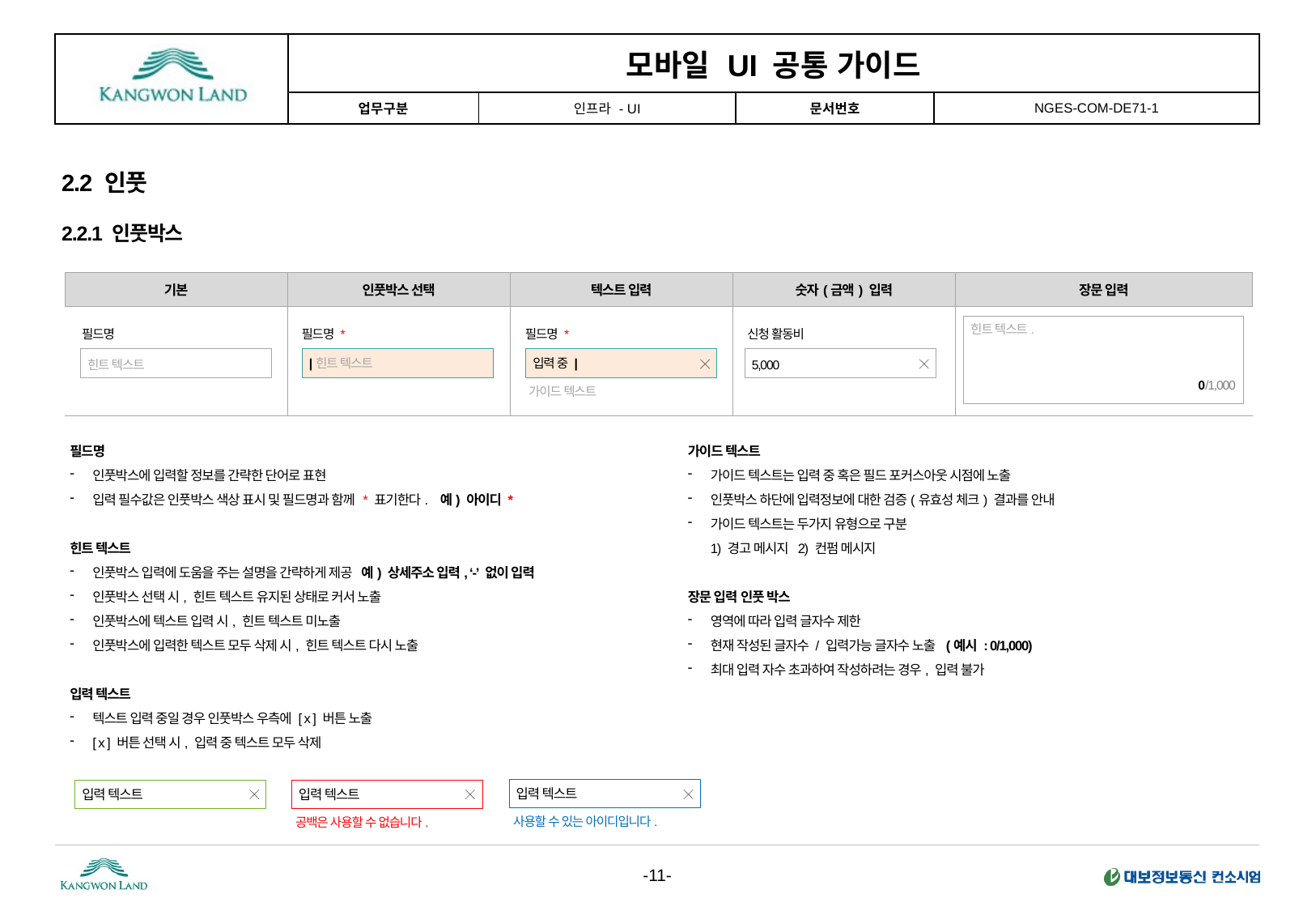

2.2 인풋
2.2.1 인풋박스
| 기본 | 인풋박스 선택 | 텍스트 입력 | 숫자(금액) 입력 | 장문 입력 |
| --- | --- | --- | --- | --- |
|  |  |  |  |  |
힌트 텍스트.
0/1,000
필드명
힌트 텍스트
필드명 *
|힌트 텍스트
필드명 *
입력 중 |

가이드 텍스트
신청 활동비
5,000

필드명
인풋박스에 입력할 정보를 간략한 단어로 표현
입력 필수값은 인풋박스 색상 표시 및 필드명과 함께 * 표기한다.   예) 아이디 *

힌트 텍스트
인풋박스 입력에 도움을 주는 설명을 간략하게 제공   예) 상세주소 입력, ‘-’ 없이 입력
인풋박스 선택 시, 힌트 텍스트 유지된 상태로 커서 노출
인풋박스에 텍스트 입력 시, 힌트 텍스트 미노출
인풋박스에 입력한 텍스트 모두 삭제 시, 힌트 텍스트 다시 노출

입력 텍스트
텍스트 입력 중일 경우 인풋박스 우측에 [ x ] 버튼 노출
[ x ] 버튼 선택 시, 입력 중 텍스트 모두 삭제
가이드 텍스트
가이드 텍스트는 입력 중 혹은 필드 포커스아웃 시점에 노출
인풋박스 하단에 입력정보에 대한 검증(유효성 체크) 결과를 안내
가이드 텍스트는 두가지 유형으로 구분
1) 경고 메시지  2) 컨펌 메시지

장문 입력 인풋 박스
영역에 따라 입력 글자수 제한
현재 작성된 글자수 / 입력가능 글자수 노출  (예시 : 0/1,000)
최대 입력 자수 초과하여 작성하려는 경우, 입력 불가
입력 텍스트
사용할 수 있는 아이디입니다.

입력 텍스트

입력 텍스트
공백은 사용할 수 없습니다.